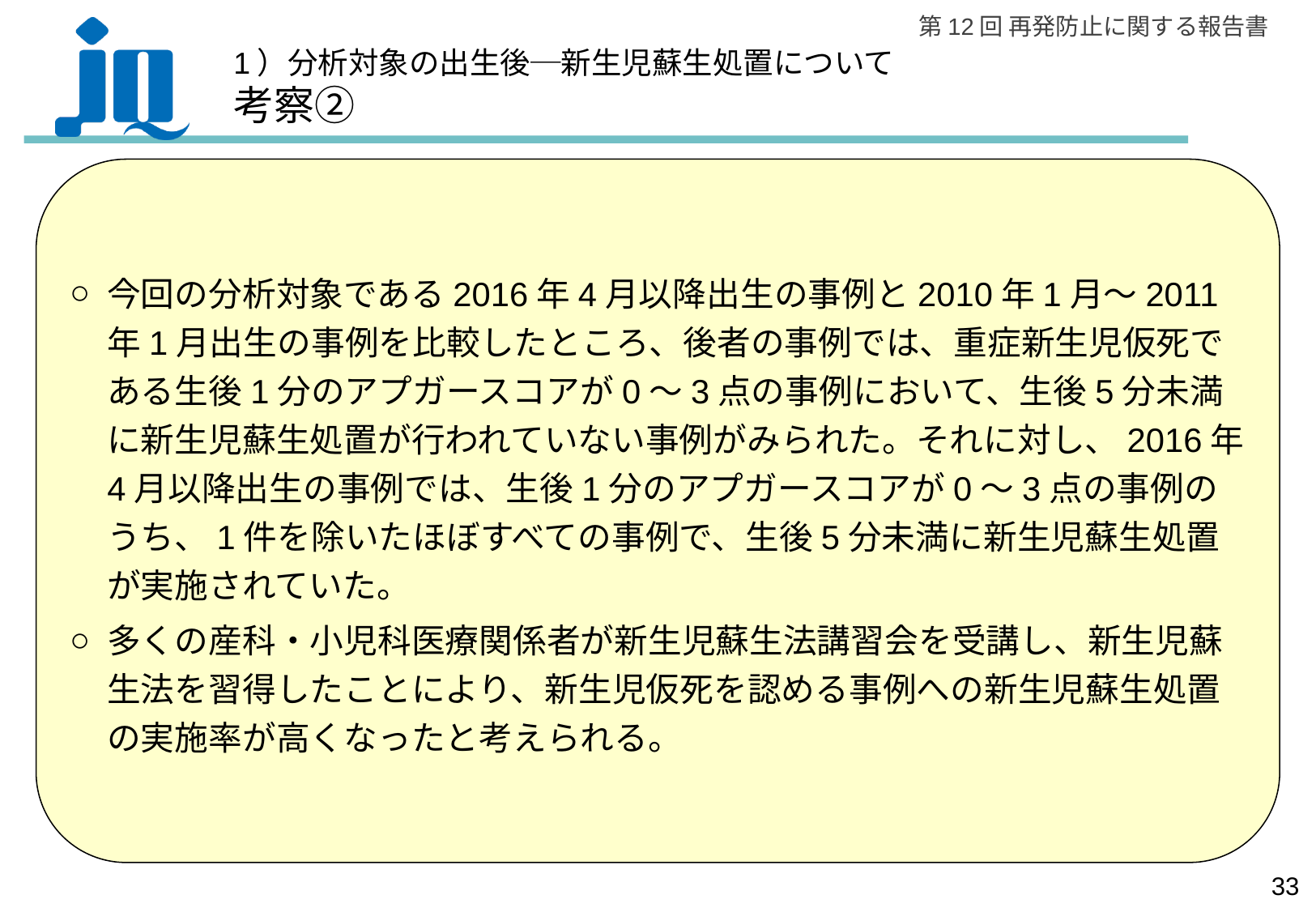

1）分析対象の出生後─新生児蘇生処置について
考察②
今回の分析対象である2016年4月以降出生の事例と2010年1月～2011年1月出生の事例を比較したところ、後者の事例では、重症新生児仮死である生後1分のアプガースコアが0～3点の事例において、生後5分未満に新生児蘇生処置が行われていない事例がみられた。それに対し、2016年4月以降出生の事例では、生後1分のアプガースコアが0～3点の事例のうち、1件を除いたほぼすべての事例で、生後5分未満に新生児蘇生処置が実施されていた。
多くの産科・小児科医療関係者が新生児蘇生法講習会を受講し、新生児蘇生法を習得したことにより、新生児仮死を認める事例への新生児蘇生処置の実施率が高くなったと考えられる。
33